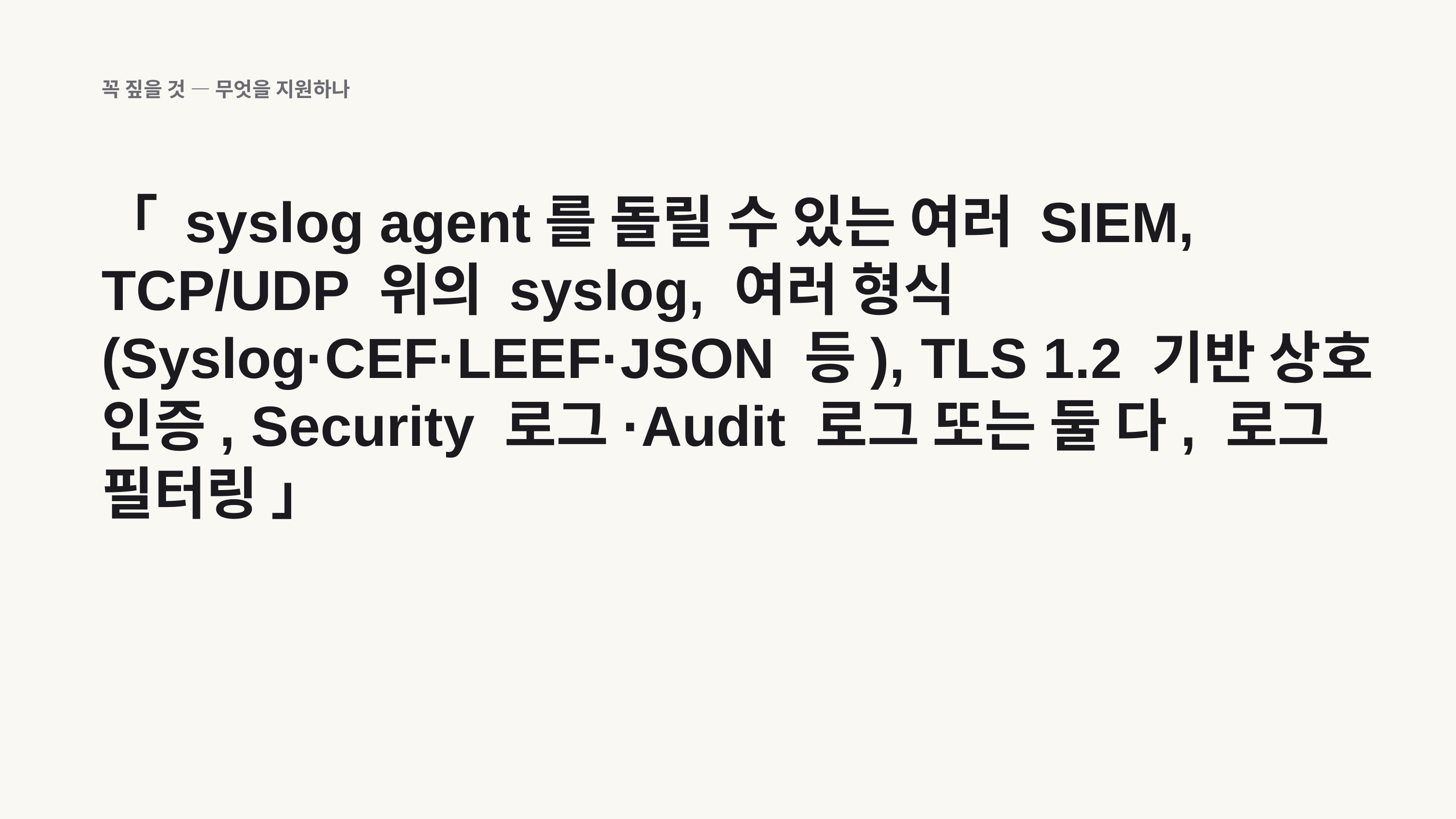

꼭 짚을 것 — 무엇을 지원하나
「 syslog agent를 돌릴 수 있는 여러 SIEM, TCP/UDP 위의 syslog, 여러 형식(Syslog·CEF·LEEF·JSON 등), TLS 1.2 기반 상호 인증, Security 로그·Audit 로그 또는 둘 다, 로그 필터링 」